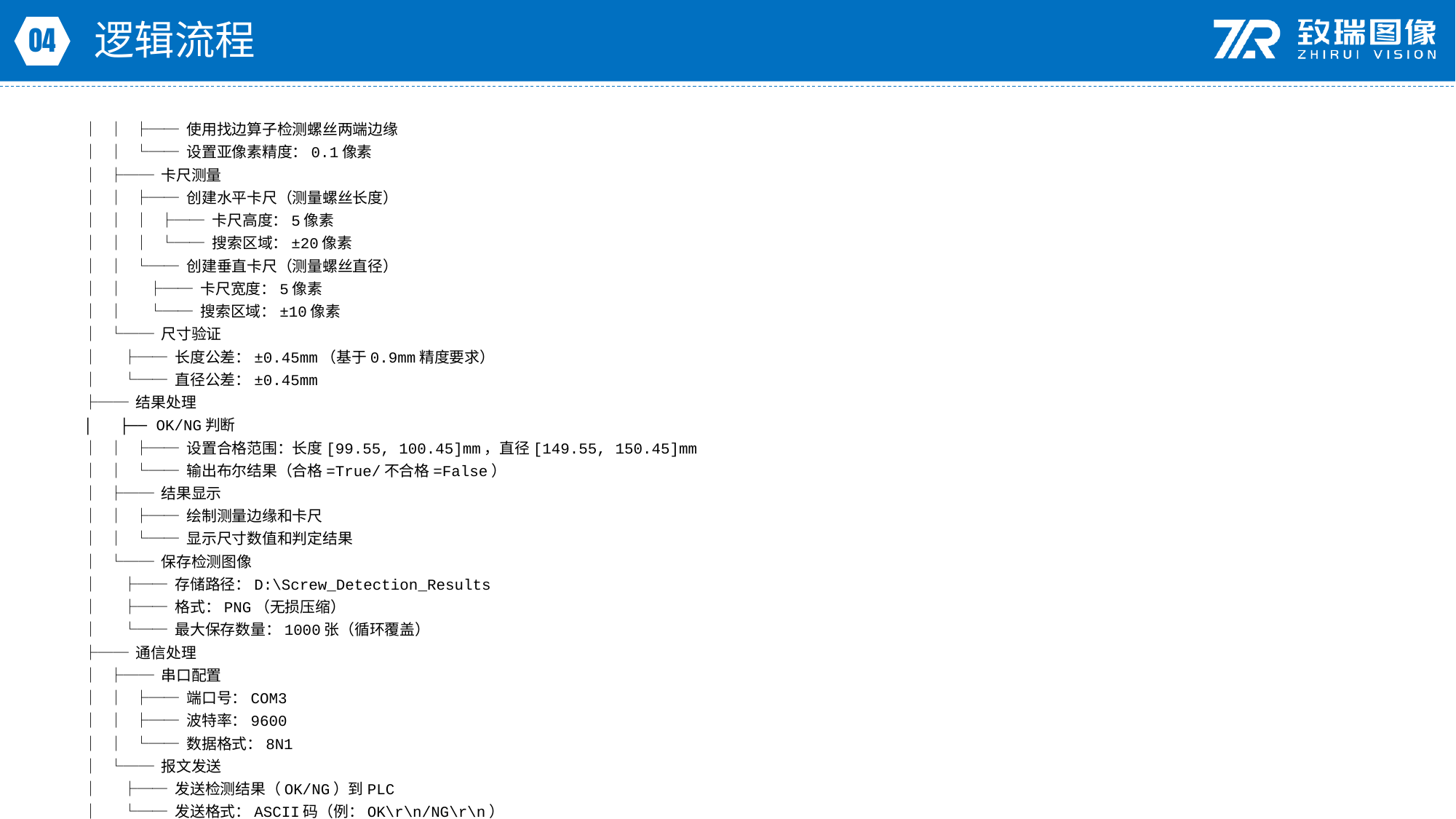

逻辑流程
04

│   │   ├── 使用找边算子检测螺丝两端边缘
│   │   └── 设置亚像素精度：0.1像素
│   ├── 卡尺测量
│   │   ├── 创建水平卡尺（测量螺丝长度）
│   │   │   ├── 卡尺高度：5像素
│   │   │   └── 搜索区域：±20像素
│   │   └── 创建垂直卡尺（测量螺丝直径）
│   │       ├── 卡尺宽度：5像素
│   │       └── 搜索区域：±10像素
│   └── 尺寸验证
│       ├── 长度公差：±0.45mm（基于0.9mm精度要求）
│       └── 直径公差：±0.45mm
├── 结果处理
│   ├── OK/NG判断
│   │   ├── 设置合格范围：长度[99.55, 100.45]mm，直径[149.55, 150.45]mm
│   │   └── 输出布尔结果（合格=True/不合格=False）
│   ├── 结果显示
│   │   ├── 绘制测量边缘和卡尺
│   │   └── 显示尺寸数值和判定结果
│   └── 保存检测图像
│       ├── 存储路径：D:\Screw_Detection_Results
│       ├── 格式：PNG（无损压缩）
│       └── 最大保存数量：1000张（循环覆盖）
├── 通信处理
│   ├── 串口配置
│   │   ├── 端口号：COM3
│   │   ├── 波特率：9600
│   │   └── 数据格式：8N1
│   └── 报文发送
│       ├── 发送检测结果（OK/NG）到PLC
│       └── 发送格式：ASCII码（例：OK\r\n/NG\r\n）
└── 统计处理
    └── 良率统计
        ├── 统计周期：每小时
        ├── 记录总检测数、合格数、不合格数
        └── 生成CPK报告（过程能力指数分析）